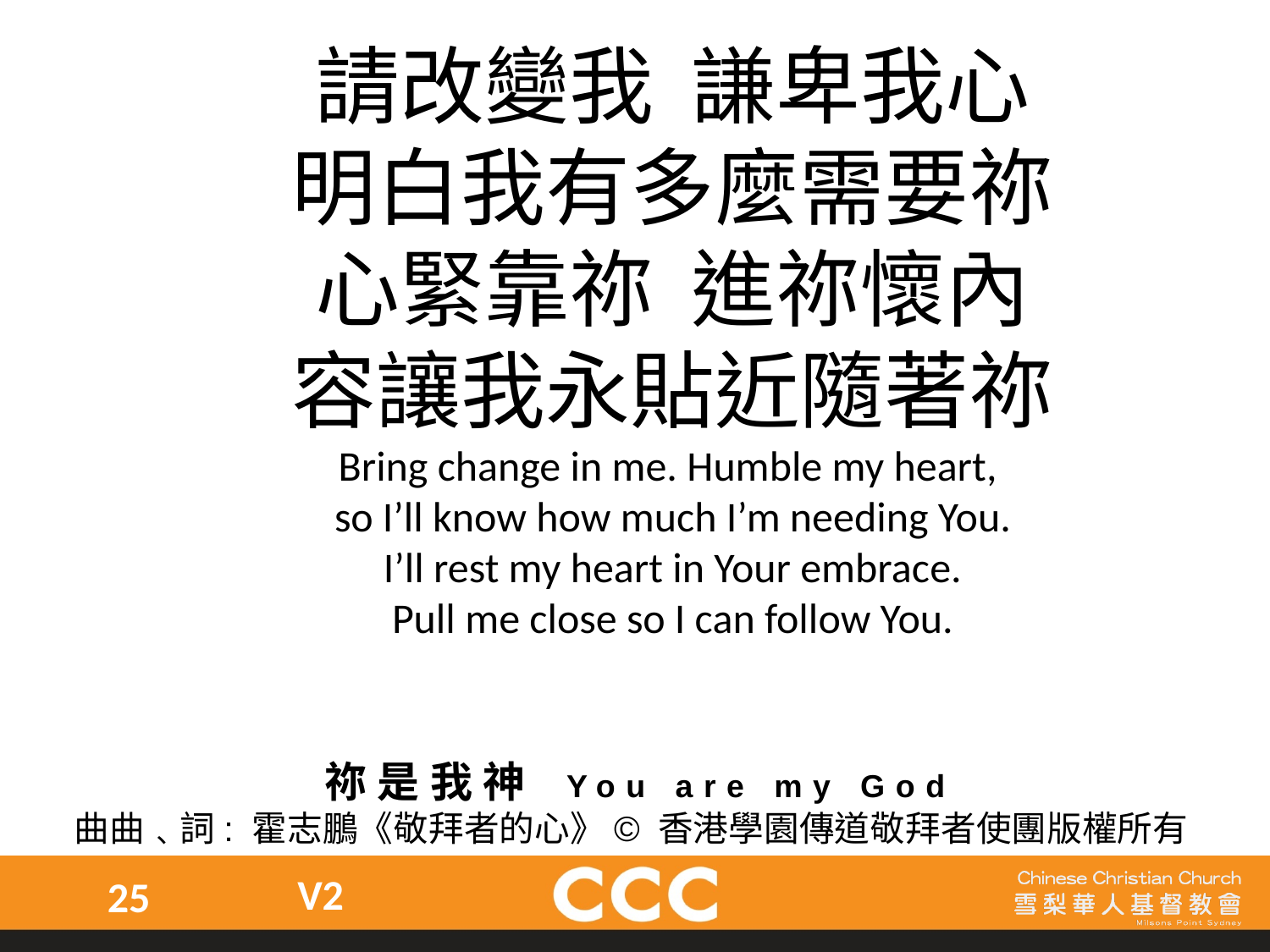

請改變我  謙卑我心
明白我有多麼需要祢
心緊靠祢  進祢懷內
容讓我永貼近隨著祢
Bring change in me. Humble my heart,
so I’ll know how much I’m needing You.
I’ll rest my heart in Your embrace.
Pull me close so I can follow You.
祢是我神 You are my God
曲曲﹑詞: 霍志鵬《敬拜者的心》© 香港學園傳道敬拜者使團版權所有
V2
25